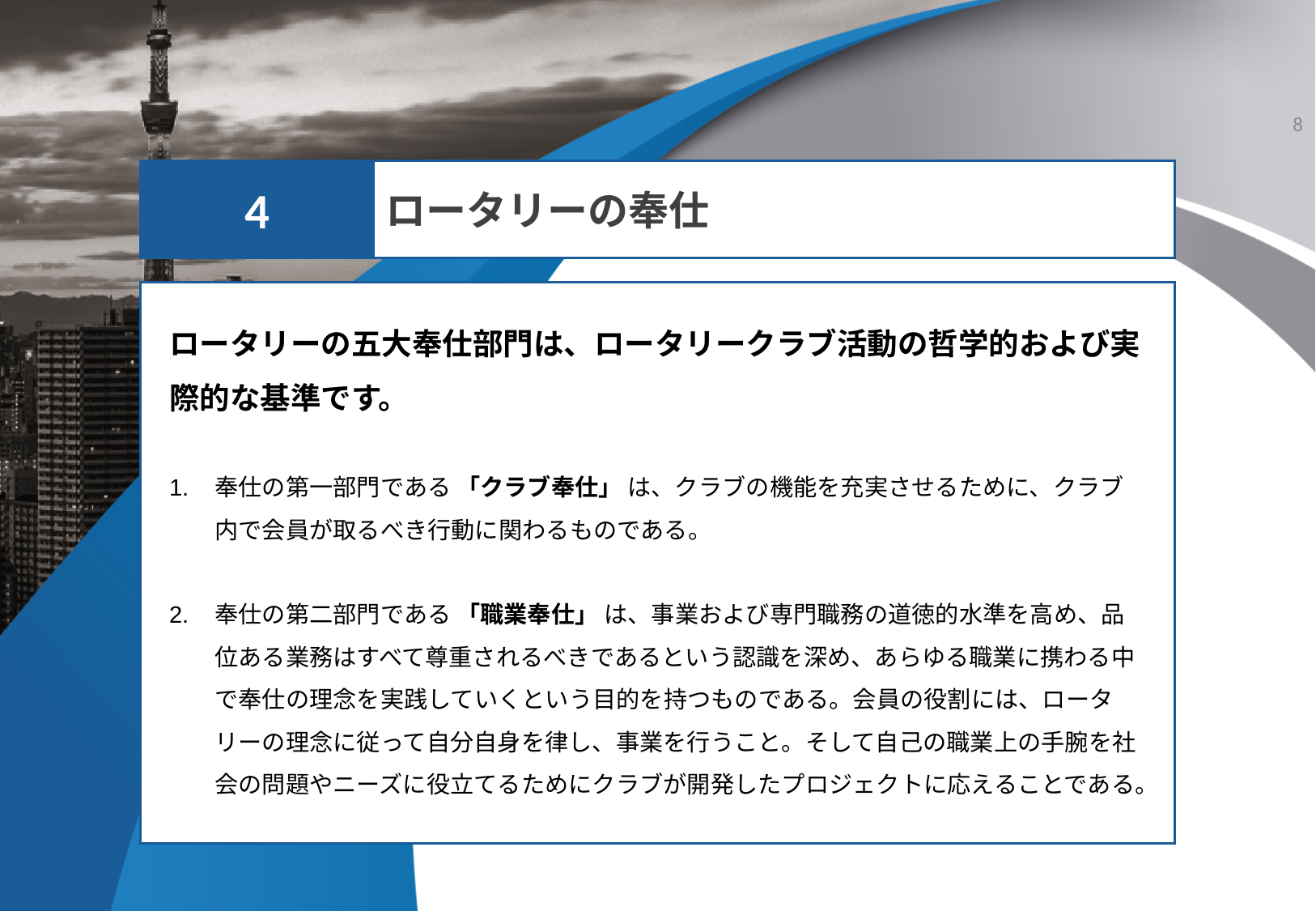

8
4
ロータリーの奉仕
ロータリーの五大奉仕部門は、ロータリークラブ活動の哲学的および実際的な基準です。

奉仕の第一部門である 「クラブ奉仕」 は、クラブの機能を充実させるために、クラブ内で会員が取るべき行動に関わるものである。

奉仕の第二部門である 「職業奉仕」 は、事業および専門職務の道徳的水準を高め、品位ある業務はすべて尊重されるべきであるという認識を深め、あらゆる職業に携わる中で奉仕の理念を実践していくという目的を持つものである。会員の役割には、ロータリーの理念に従って自分自身を律し、事業を行うこと。そして自己の職業上の手腕を社会の問題やニーズに役立てるためにクラブが開発したプロジェクトに応えることである。